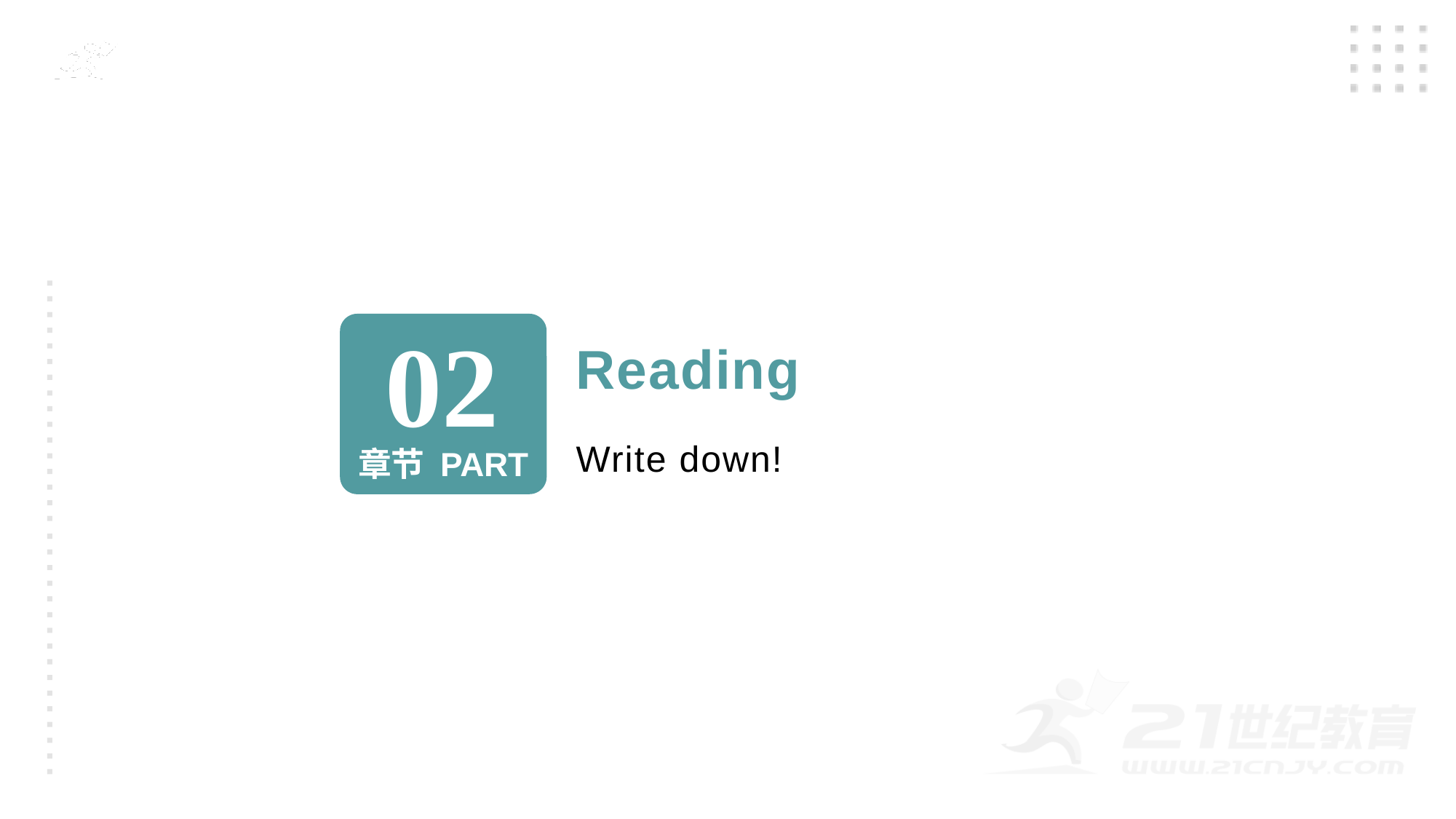

02
# Reading

Write down!
章节 PART